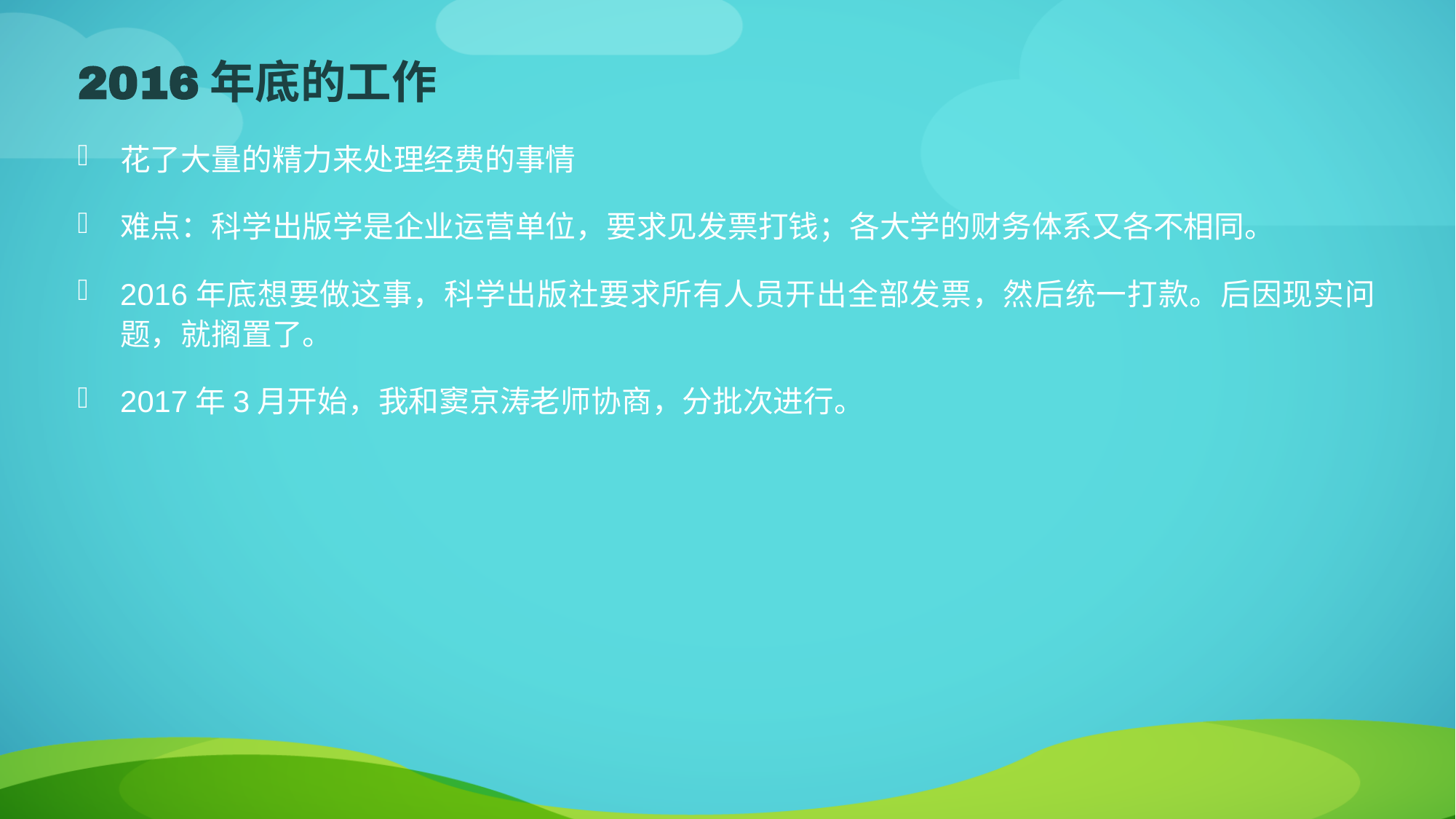

# 2016年底的工作
花了大量的精力来处理经费的事情
难点：科学出版学是企业运营单位，要求见发票打钱；各大学的财务体系又各不相同。
2016年底想要做这事，科学出版社要求所有人员开出全部发票，然后统一打款。后因现实问题，就搁置了。
2017年3月开始，我和窦京涛老师协商，分批次进行。